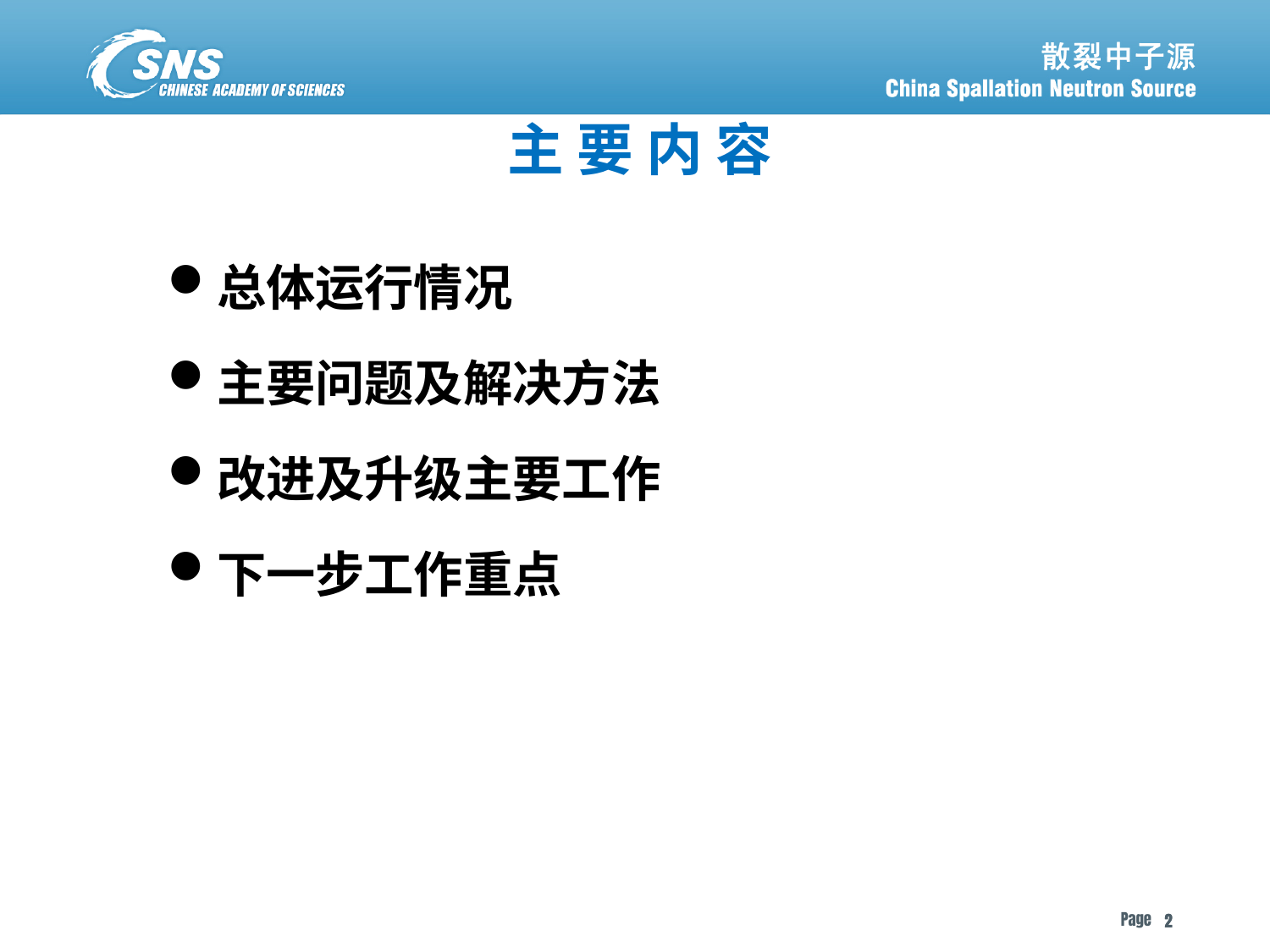

# 主 要 内 容
总体运行情况
主要问题及解决方法
改进及升级主要工作
下一步工作重点
2
2